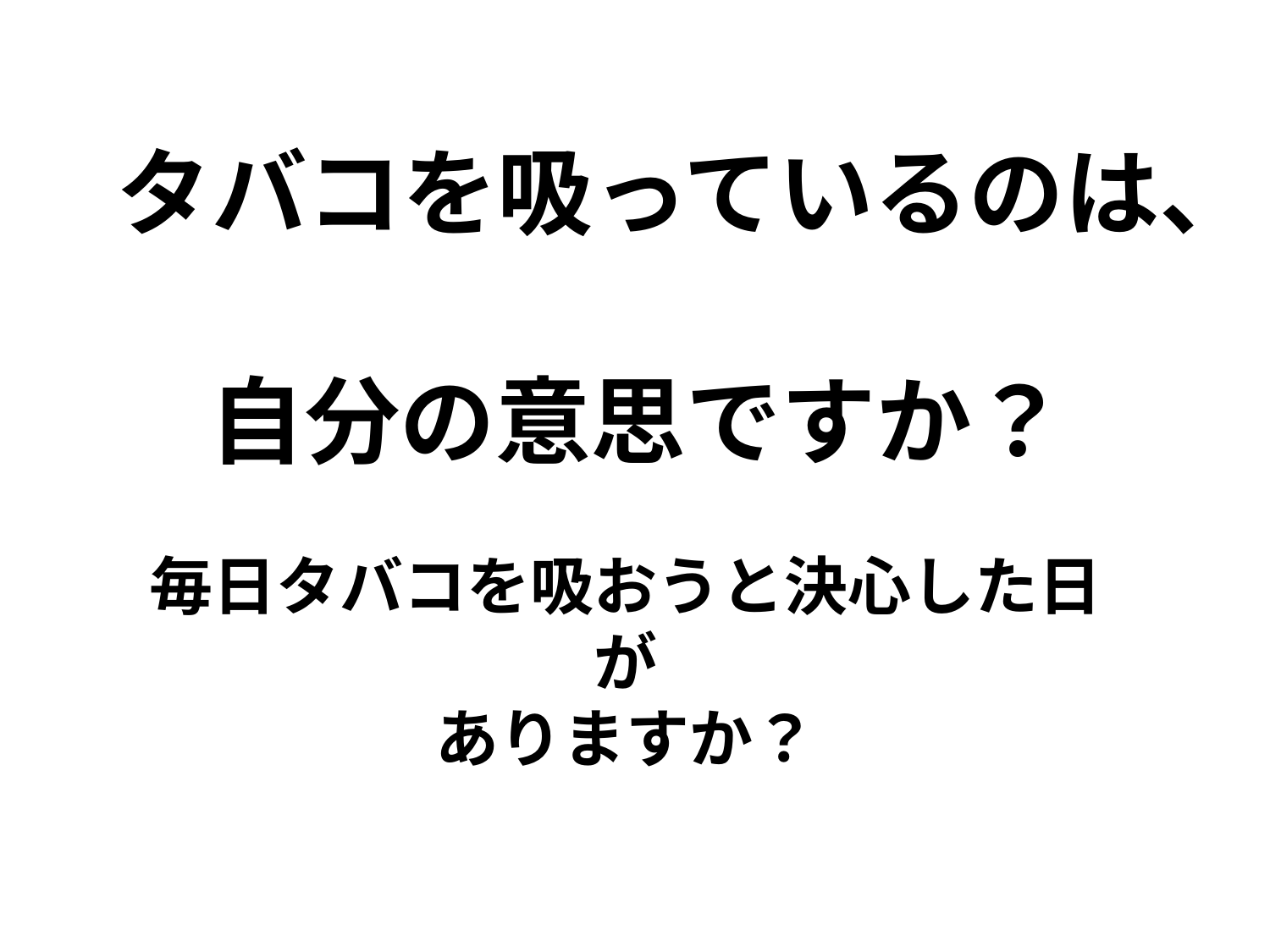

# タバコを吸っているのは、 自分の意思ですか？
毎日タバコを吸おうと決心した日が
ありますか？